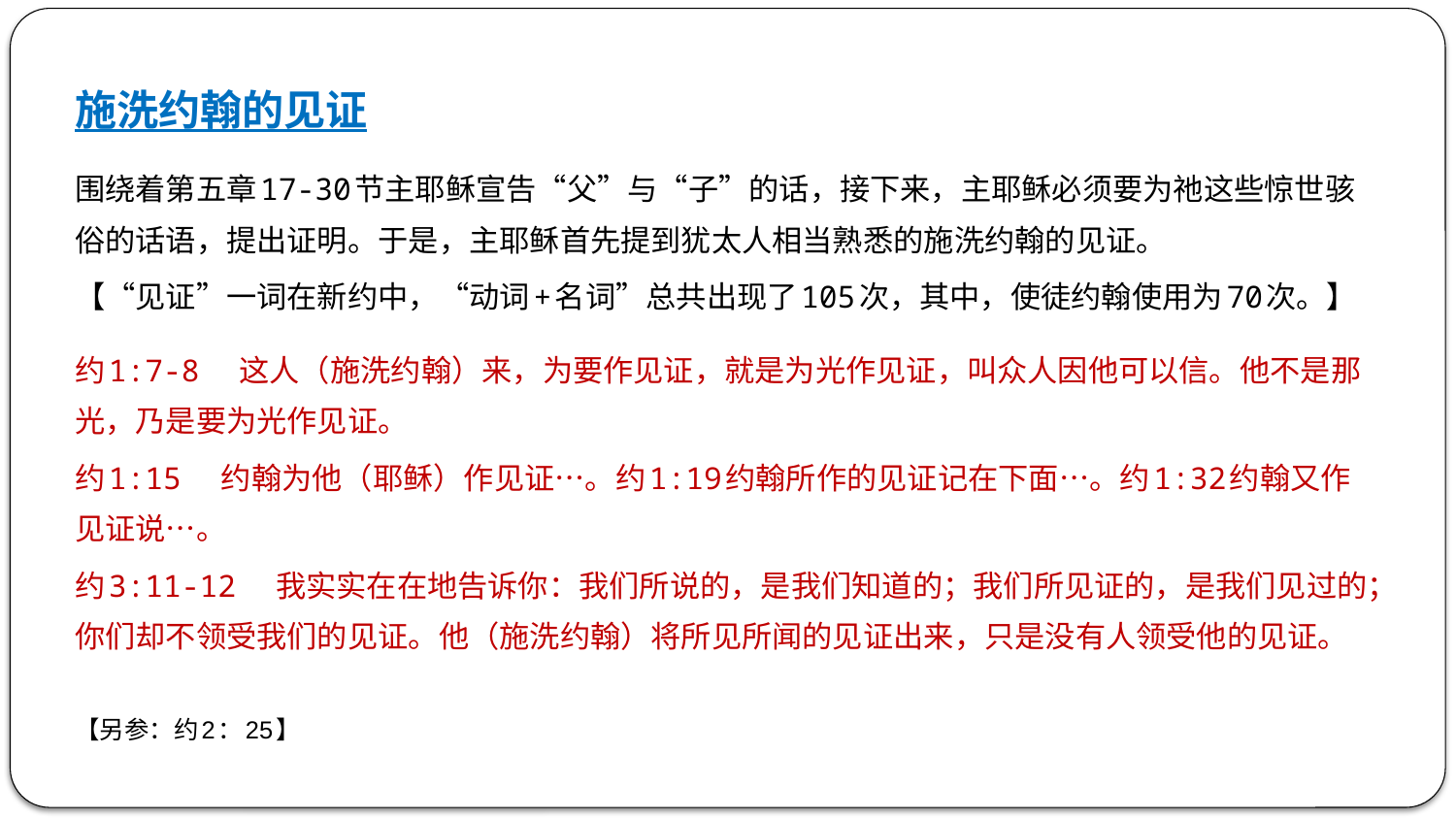

施洗约翰的见证

围绕着第五章17-30节主耶稣宣告“父”与“子”的话，接下来，主耶稣必须要为祂这些惊世骇俗的话语，提出证明。于是，主耶稣首先提到犹太人相当熟悉的施洗约翰的见证。
【“见证”一词在新约中，“动词+名词”总共出现了105次，其中，使徒约翰使用为70次。】

约1:7-8  这人（施洗约翰）来，为要作见证，就是为光作见证，叫众人因他可以信。他不是那光，乃是要为光作见证。
约1:15  约翰为他（耶稣）作见证…。约1:19约翰所作的见证记在下面…。约1:32约翰又作见证说…。
约3:11-12  我实实在在地告诉你：我们所说的，是我们知道的；我们所见证的，是我们见过的；你们却不领受我们的见证。他（施洗约翰）将所见所闻的见证出来，只是没有人领受他的见证。

【另参：约2：25】